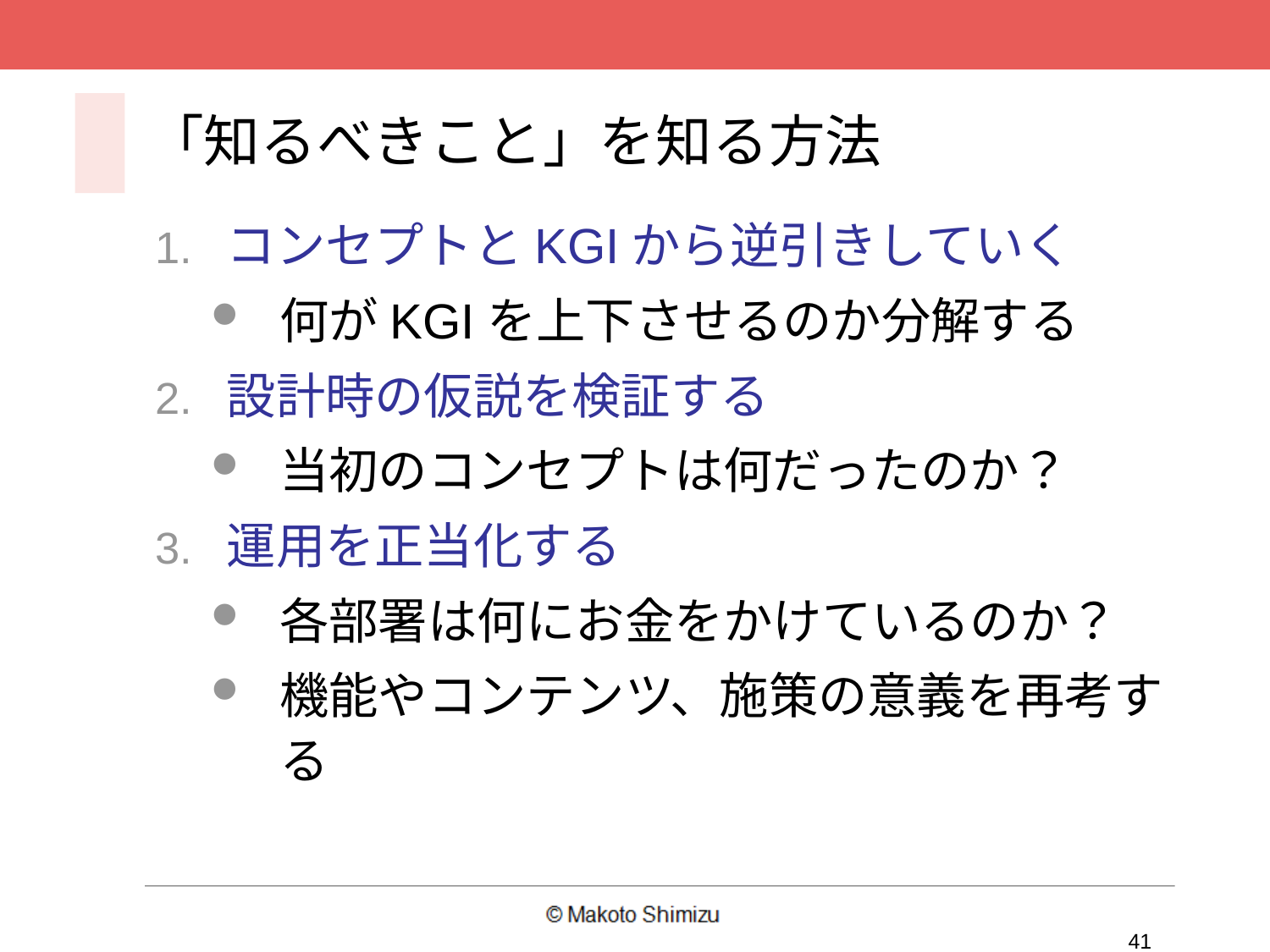

「知るべきこと」を知る方法
コンセプトとKGIから逆引きしていく
何がKGIを上下させるのか分解する
設計時の仮説を検証する
当初のコンセプトは何だったのか？
運用を正当化する
各部署は何にお金をかけているのか？
機能やコンテンツ、施策の意義を再考する